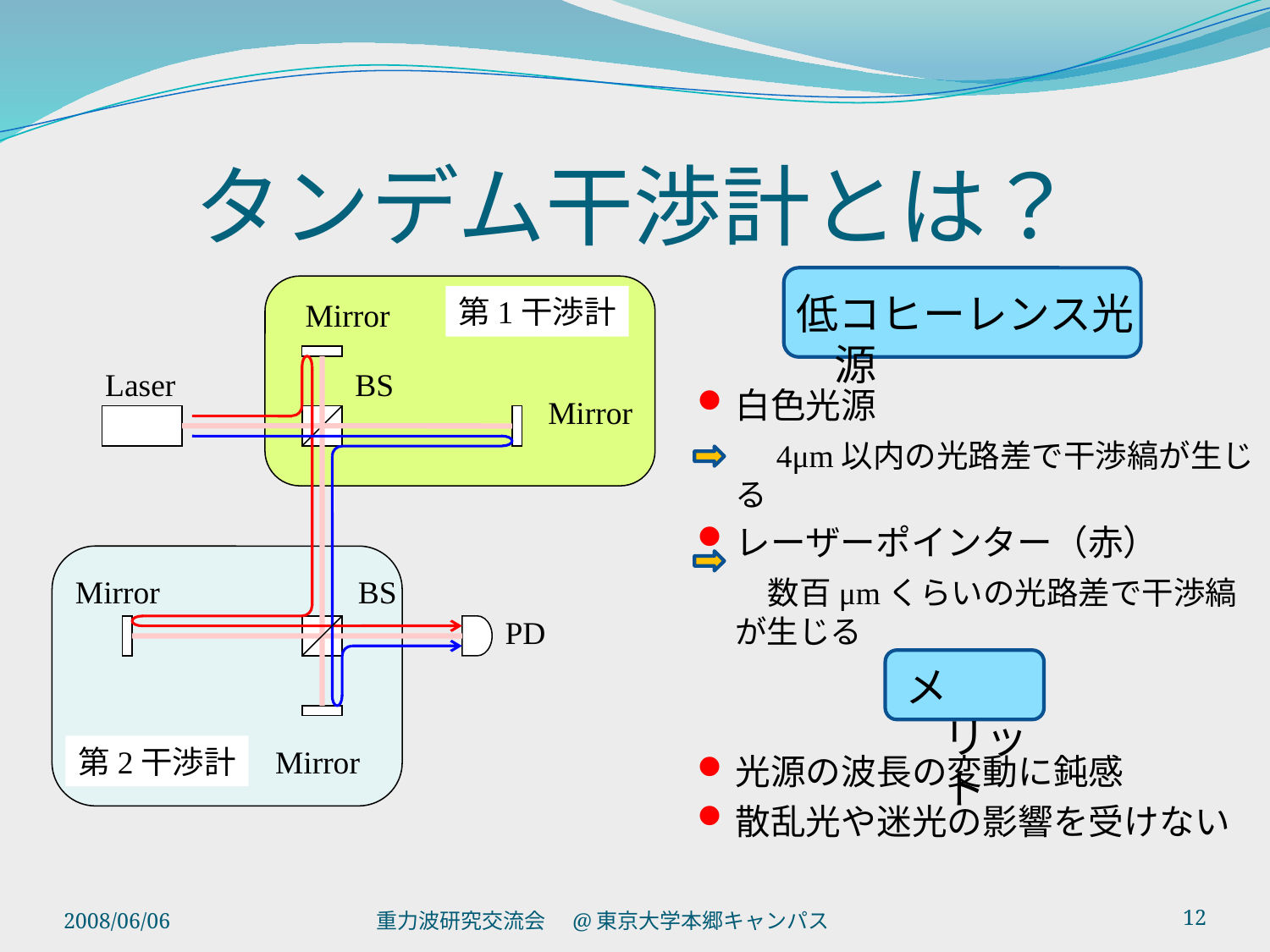

# タンデム干渉計とは？

低コヒーレンス光源
第1干渉計
Mirror

Laser
BS

白色光源
　　4μm以内の光路差で干渉縞が生じる
レーザーポインター（赤）
　　数百μmくらいの光路差で干渉縞が生じる
Mirror

Mirror
BS

PD

メリット

第2干渉計
Mirror
光源の波長の変動に鈍感
散乱光や迷光の影響を受けない
2008/06/06
重力波研究交流会　@東京大学本郷キャンパス
12